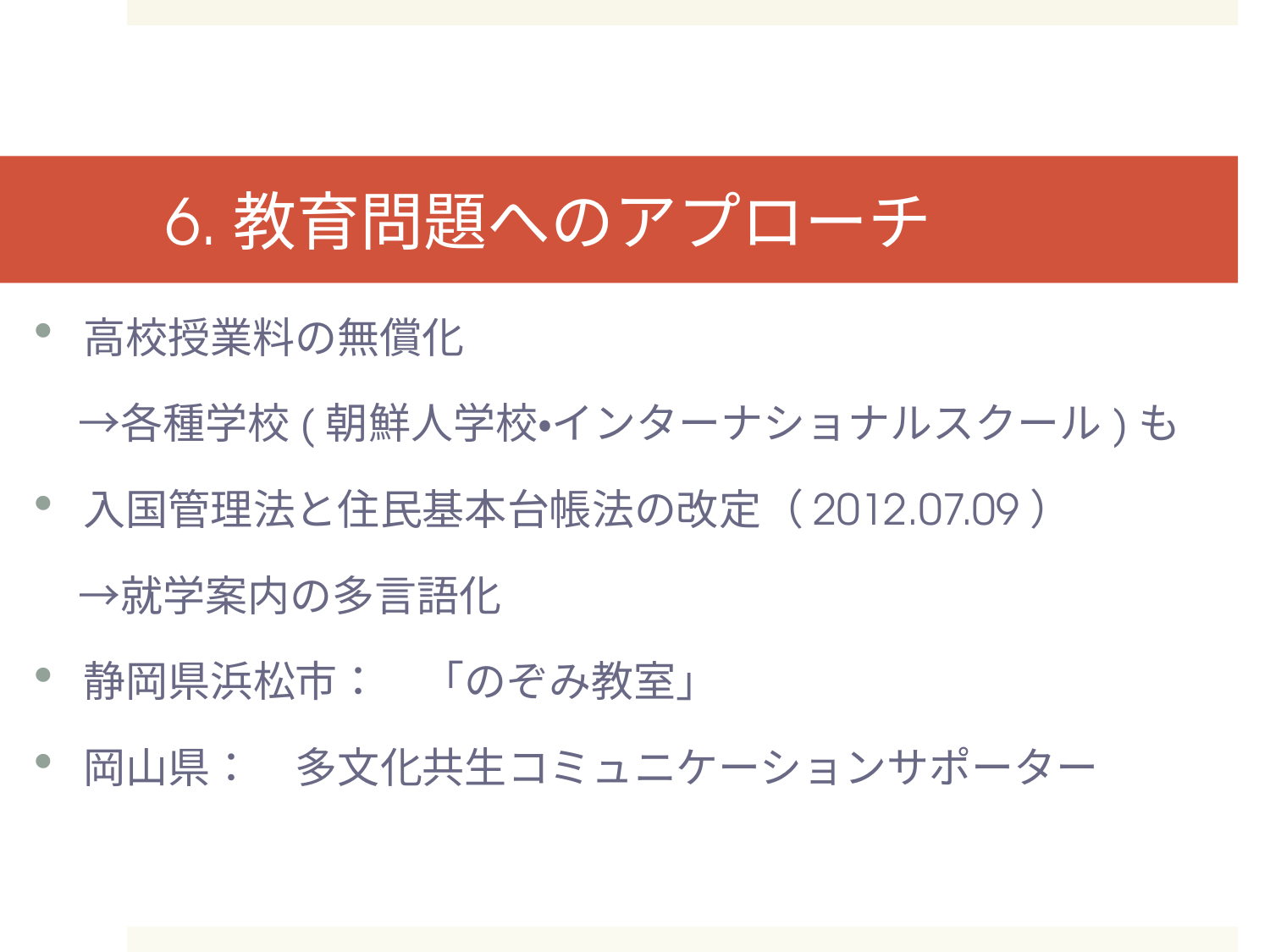

# 6.教育問題へのアプローチ
高校授業料の無償化
　→各種学校(朝鮮人学校・インターナショナルスクール)も
入国管理法と住民基本台帳法の改定（2012.07.09）
　→就学案内の多言語化
静岡県浜松市：　「のぞみ教室」
岡山県：　多文化共生コミュニケーションサポーター